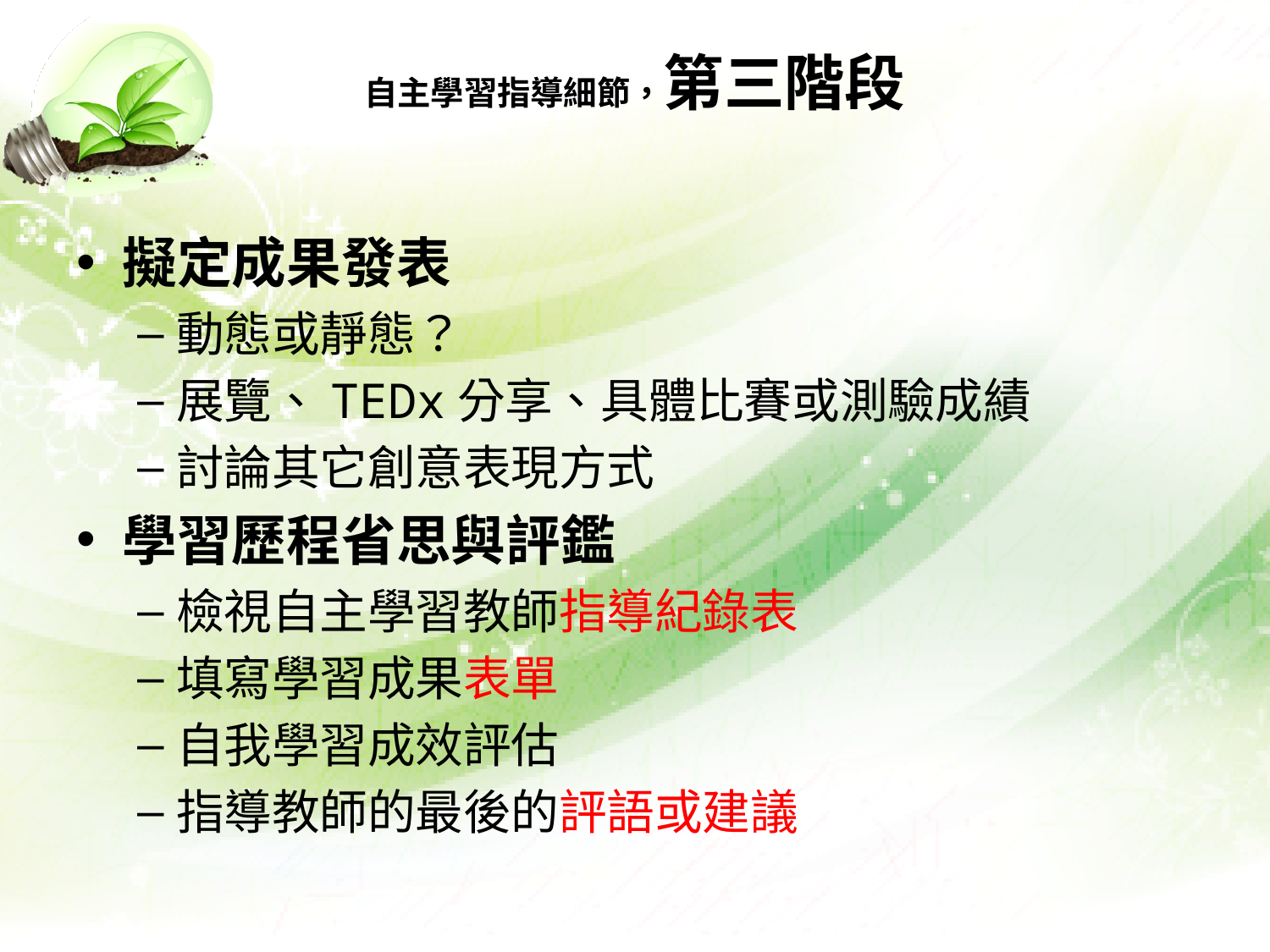

# 自主學習指導細節，第三階段
擬定成果發表
動態或靜態？
展覽、TEDx分享、具體比賽或測驗成績
討論其它創意表現方式
學習歷程省思與評鑑
檢視自主學習教師指導紀錄表
填寫學習成果表單
自我學習成效評估
指導教師的最後的評語或建議